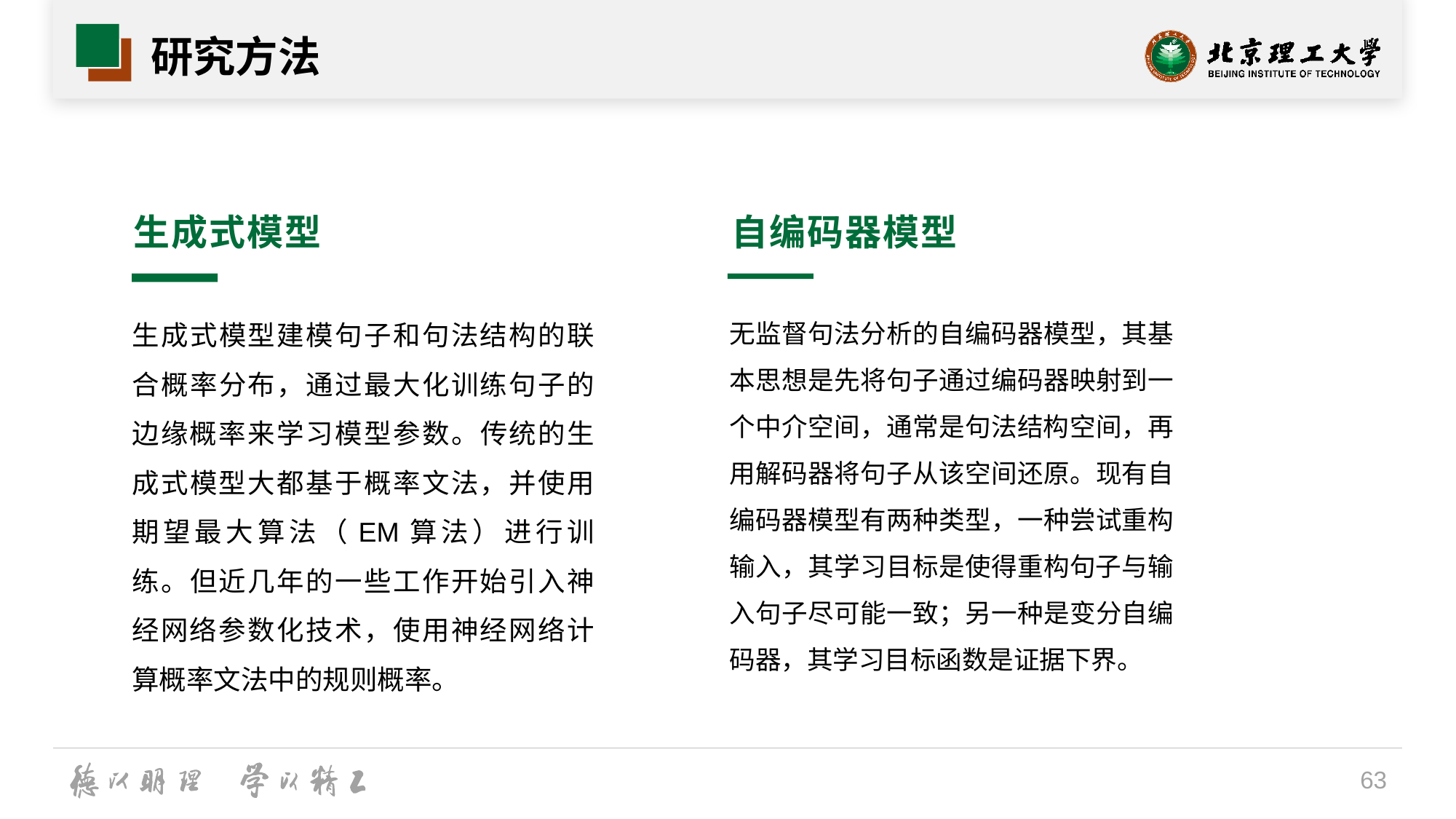

# 研究方法
自编码器模型
生成式模型

生成式模型建模句子和句法结构的联合概率分布，通过最大化训练句子的边缘概率来学习模型参数。传统的生成式模型大都基于概率文法，并使用 期望最大算法（EM算法）进行训练。但近几年的一些工作开始引入神经网络参数化技术，使用神经网络计算概率文法中的规则概率。
无监督句法分析的自编码器模型，其基本思想是先将句子通过编码器映射到一个中介空间，通常是句法结构空间，再用解码器将句子从该空间还原。现有自编码器模型有两种类型，一种尝试重构输入，其学习目标是使得重构句子与输入句子尽可能一致；另一种是变分自编码器，其学习目标函数是证据下界。